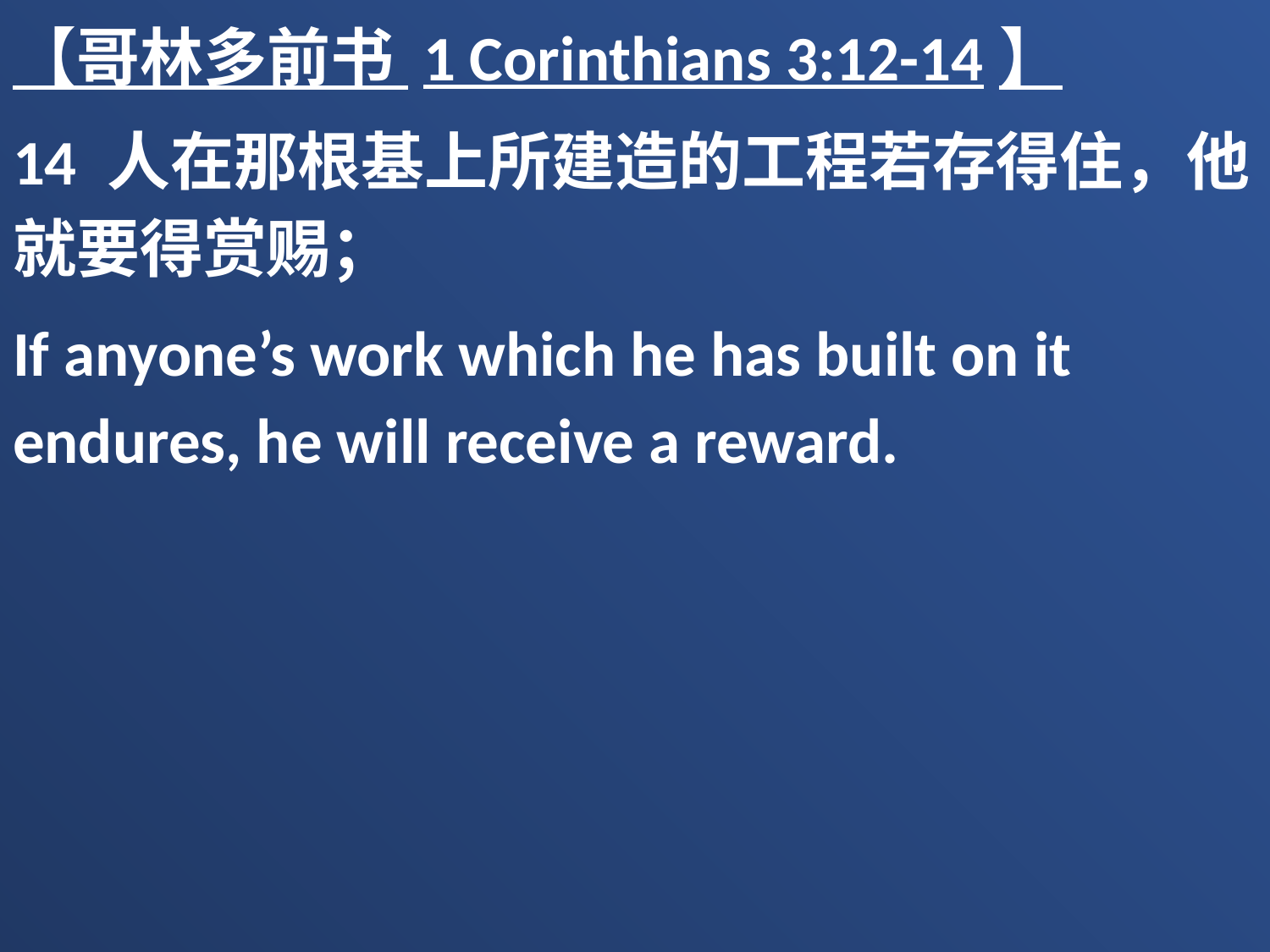

【哥林多前书 1 Corinthians 3:12-14】
14 人在那根基上所建造的工程若存得住，他就要得赏赐；
If anyone’s work which he has built on it endures, he will receive a reward.